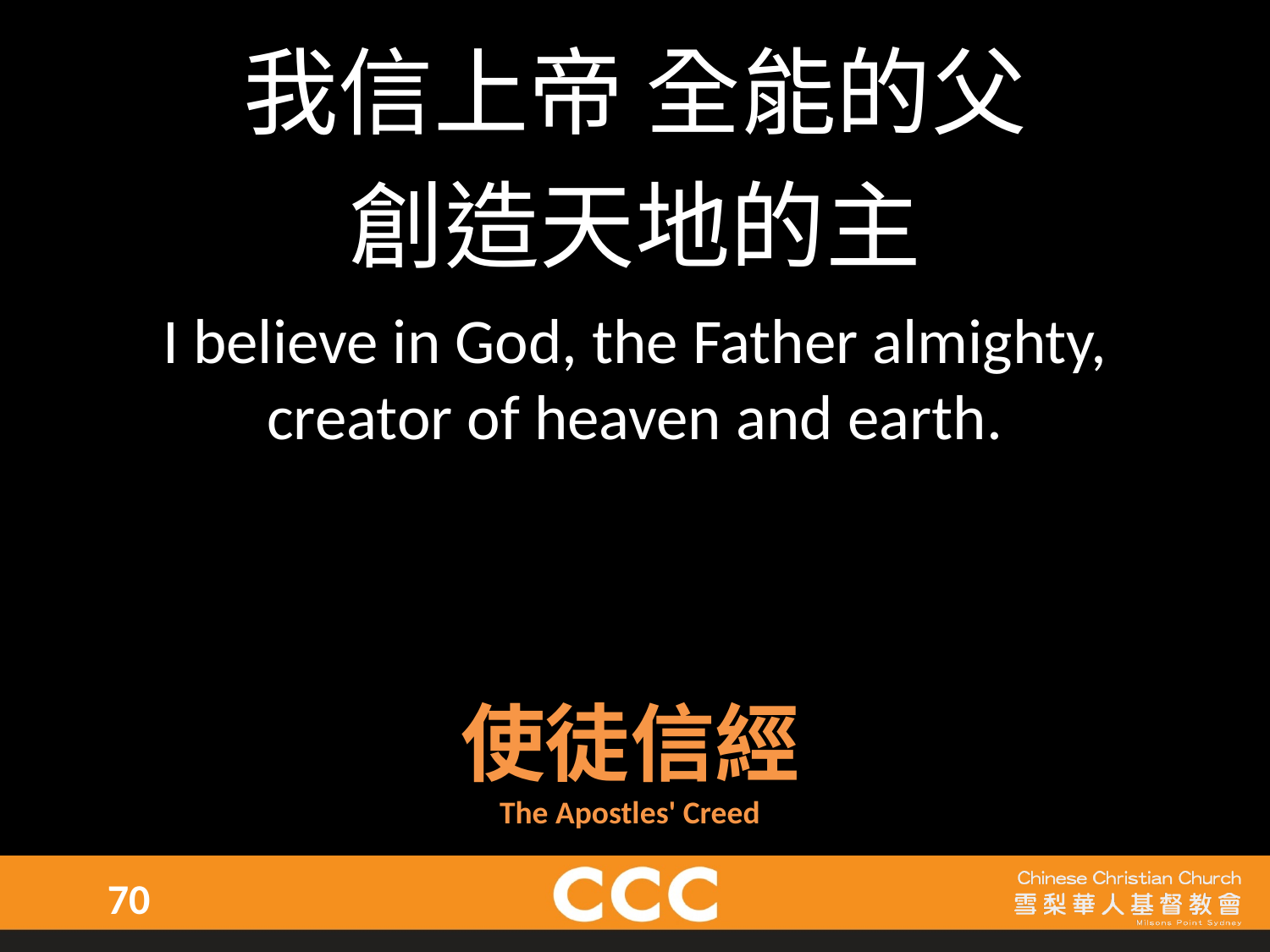

我信上帝 全能的父
創造天地的主
I believe in God, the Father almighty,
creator of heaven and earth.
使徒信經
The Apostles' Creed
70